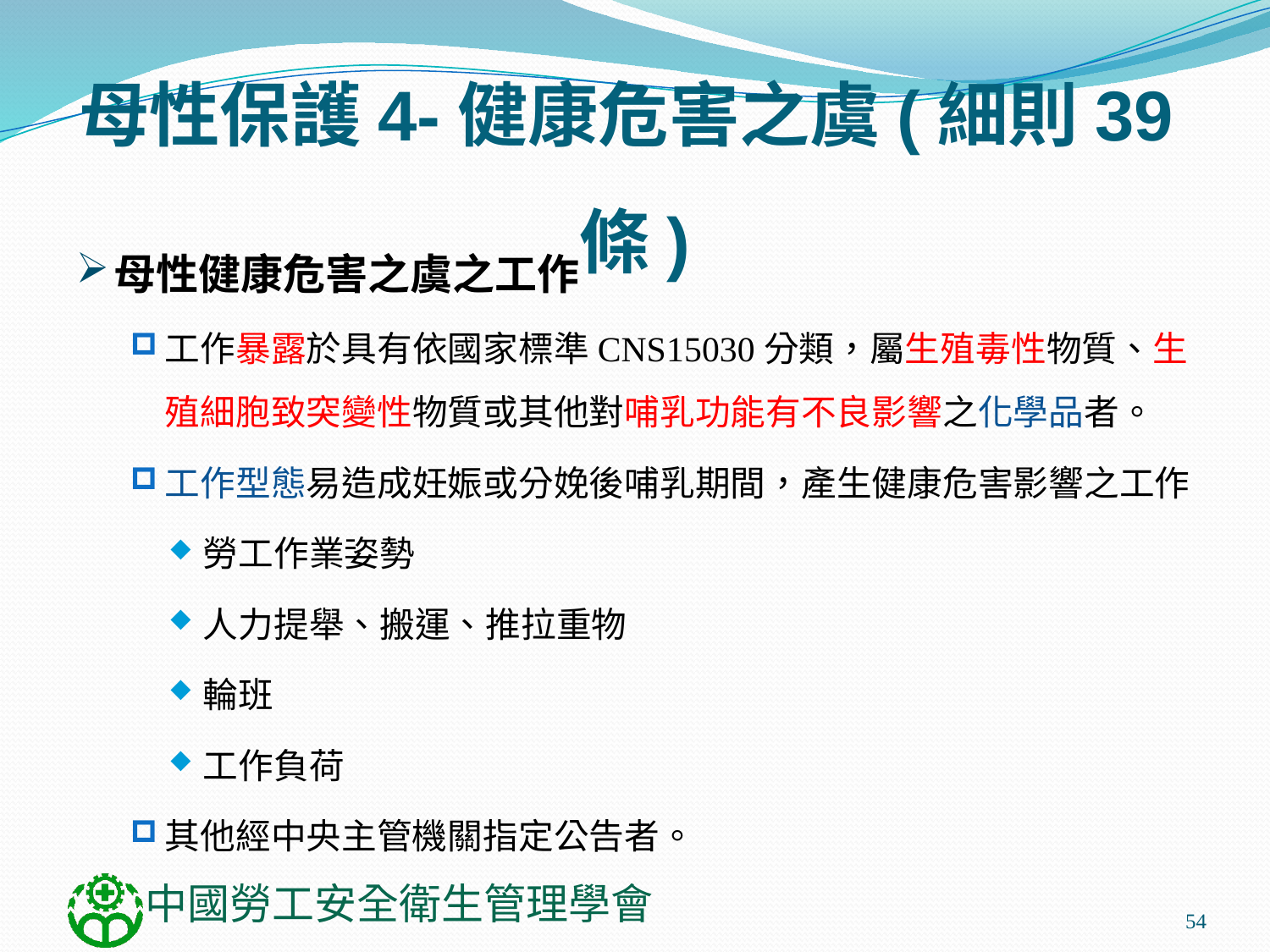

# 母性保護4-健康危害之虞(細則39條)
母性健康危害之虞之工作
工作暴露於具有依國家標準CNS15030分類，屬生殖毒性物質、生殖細胞致突變性物質或其他對哺乳功能有不良影響之化學品者。
工作型態易造成妊娠或分娩後哺乳期間，產生健康危害影響之工作
勞工作業姿勢
人力提舉、搬運、推拉重物
輪班
工作負荷
其他經中央主管機關指定公告者。
54